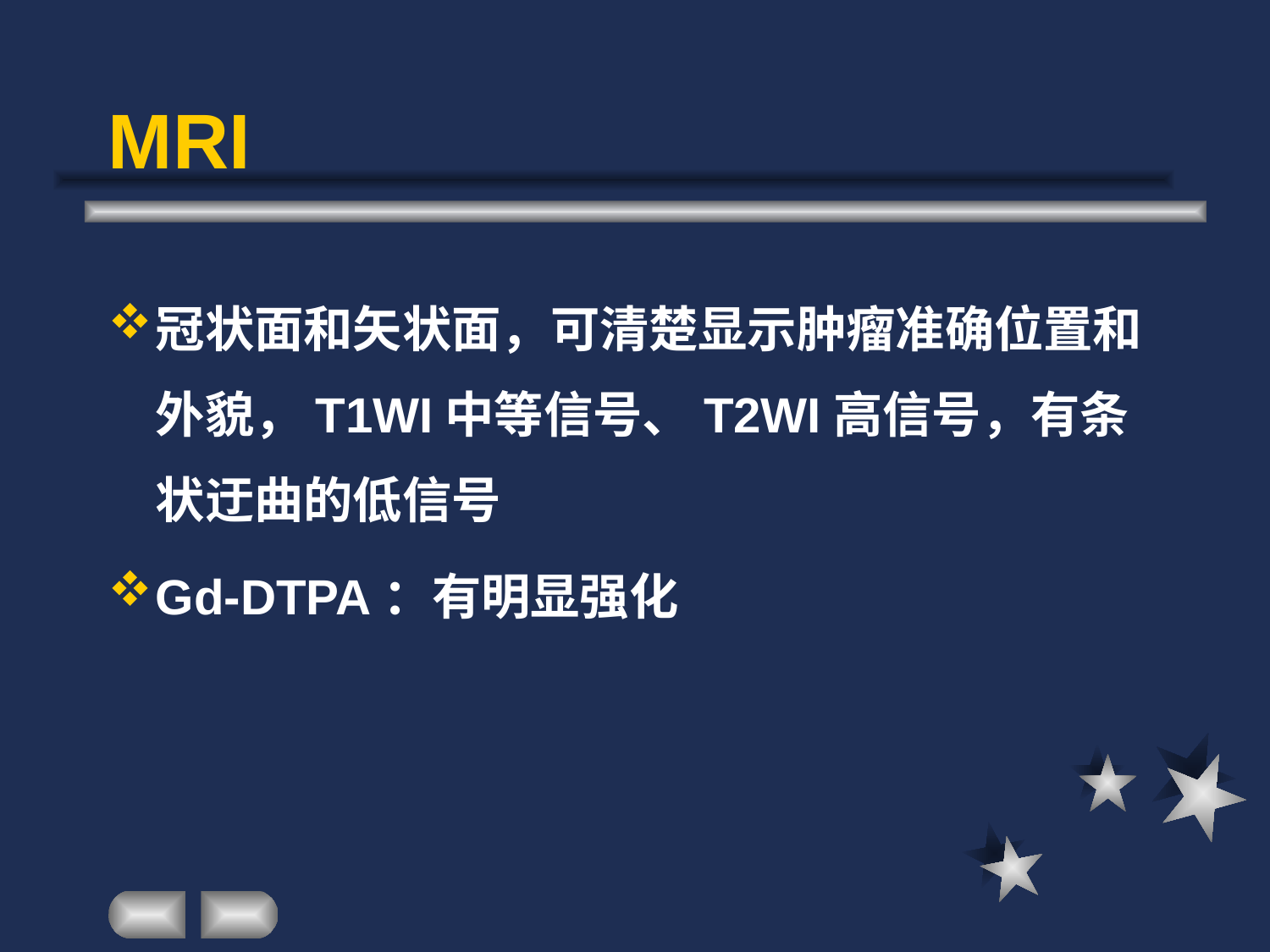

# MRI
冠状面和矢状面，可清楚显示肿瘤准确位置和外貌，T1WI中等信号、T2WI高信号，有条状迂曲的低信号
Gd-DTPA：有明显强化